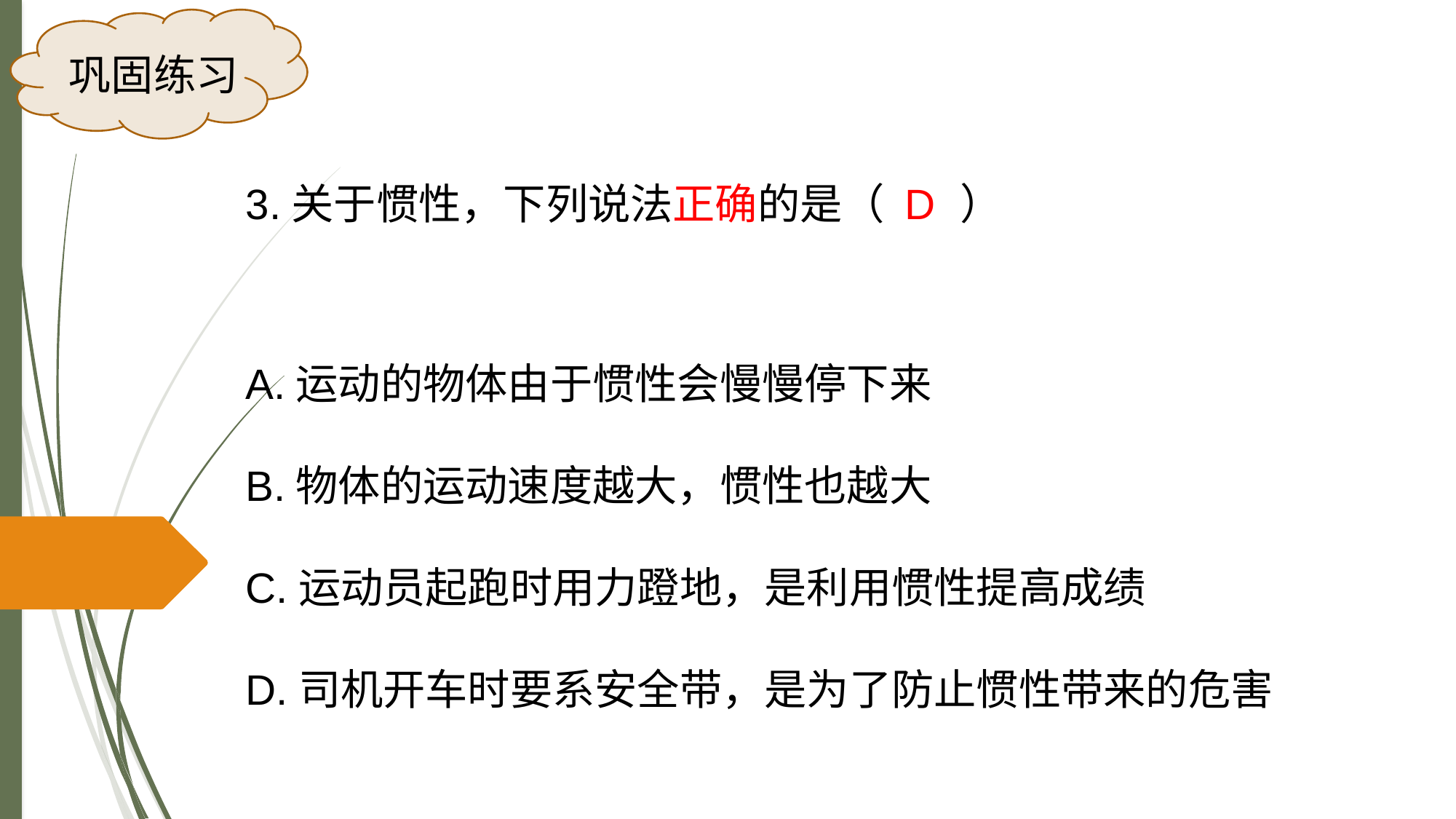

巩固练习
3.关于惯性，下列说法正确的是（        ）
D
A.运动的物体由于惯性会慢慢停下来
B.物体的运动速度越大，惯性也越大
C.运动员起跑时用力蹬地，是利用惯性提高成绩
D.司机开车时要系安全带，是为了防止惯性带来的危害